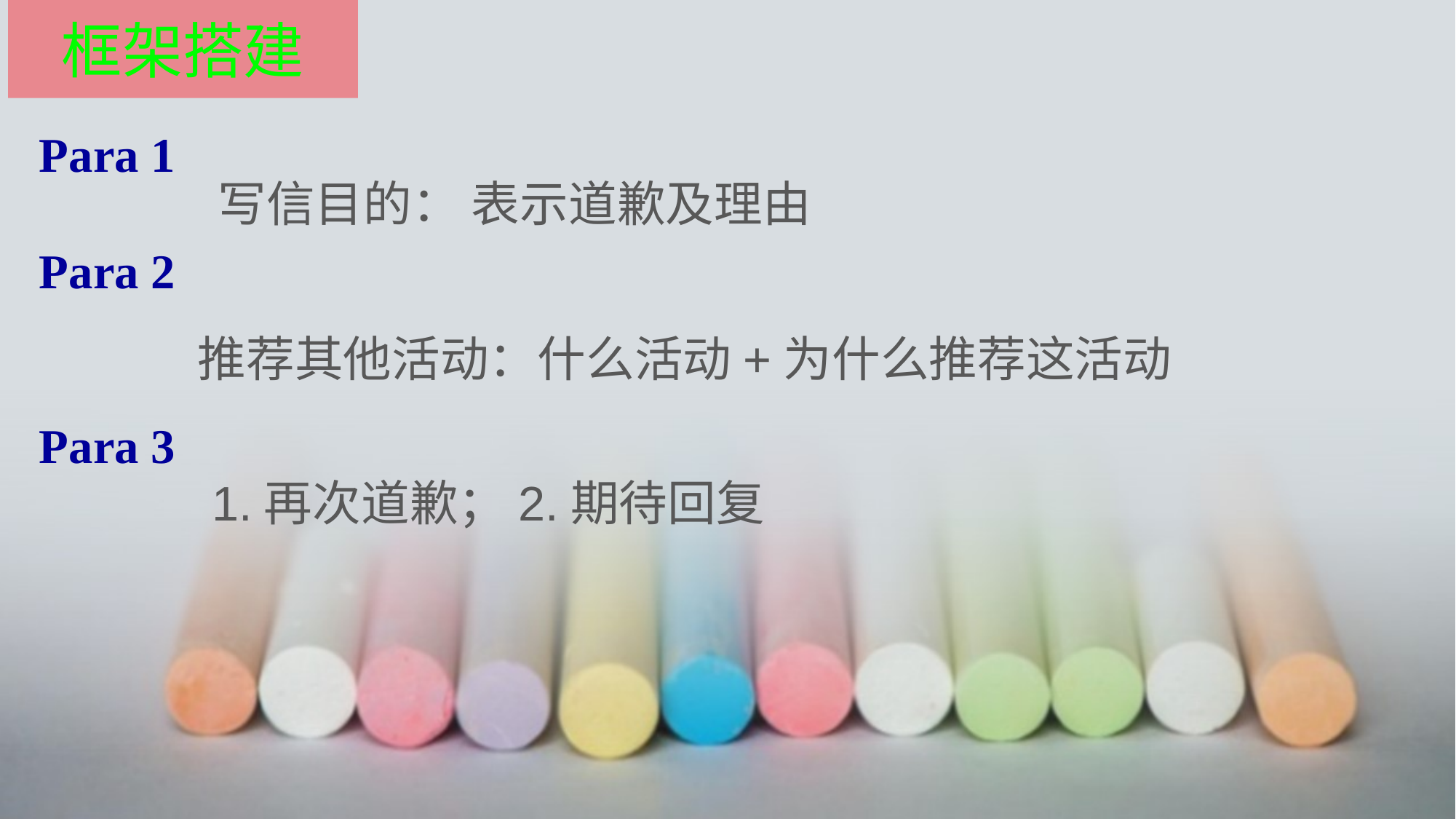

框架搭建
Para 1

Para 2

Para 3
写信目的： 表示道歉及理由
推荐其他活动：什么活动+为什么推荐这活动
1.再次道歉；2.期待回复